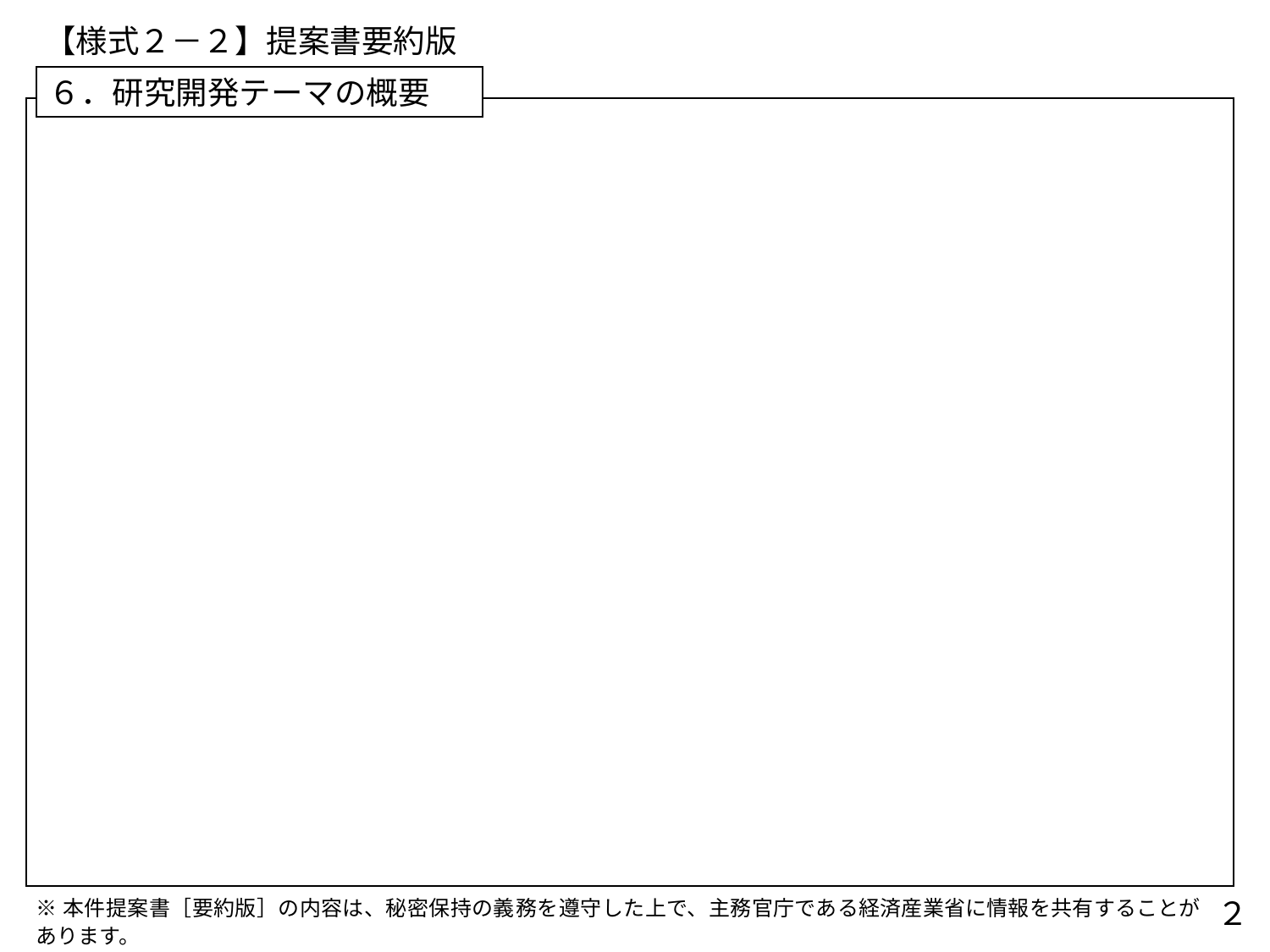

【様式２－２】提案書要約版
６．研究開発テーマの概要

※本件提案書［要約版］の内容は、秘密保持の義務を遵守した上で、主務官庁である経済産業省に情報を共有することがあります。
２